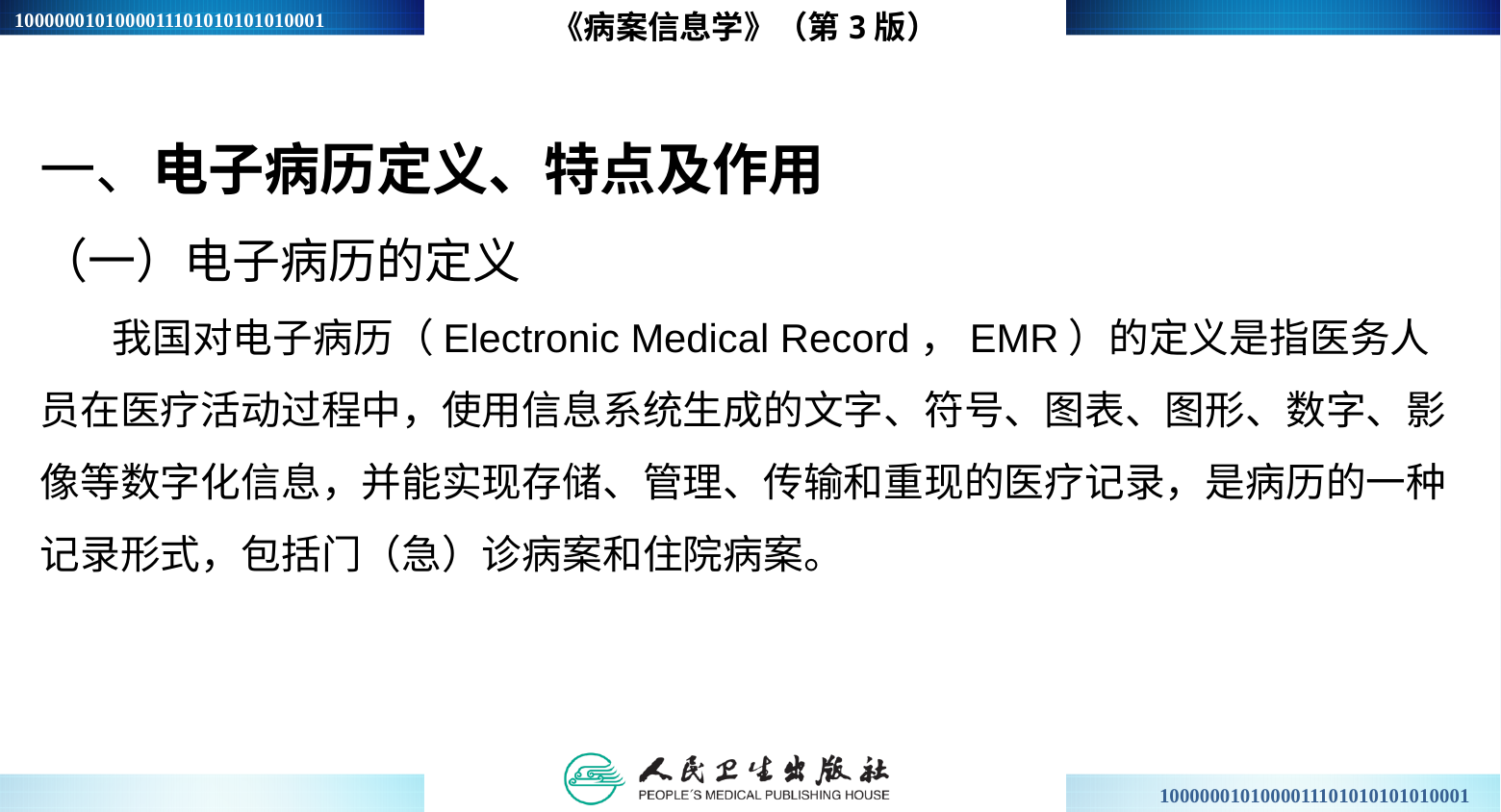

《病案信息学》（第3版）
一、电子病历定义、特点及作用
（一）电子病历的定义
我国对电子病历（Electronic Medical Record，EMR）的定义是指医务人员在医疗活动过程中，使用信息系统生成的文字、符号、图表、图形、数字、影像等数字化信息，并能实现存储、管理、传输和重现的医疗记录，是病历的一种记录形式，包括门（急）诊病案和住院病案。